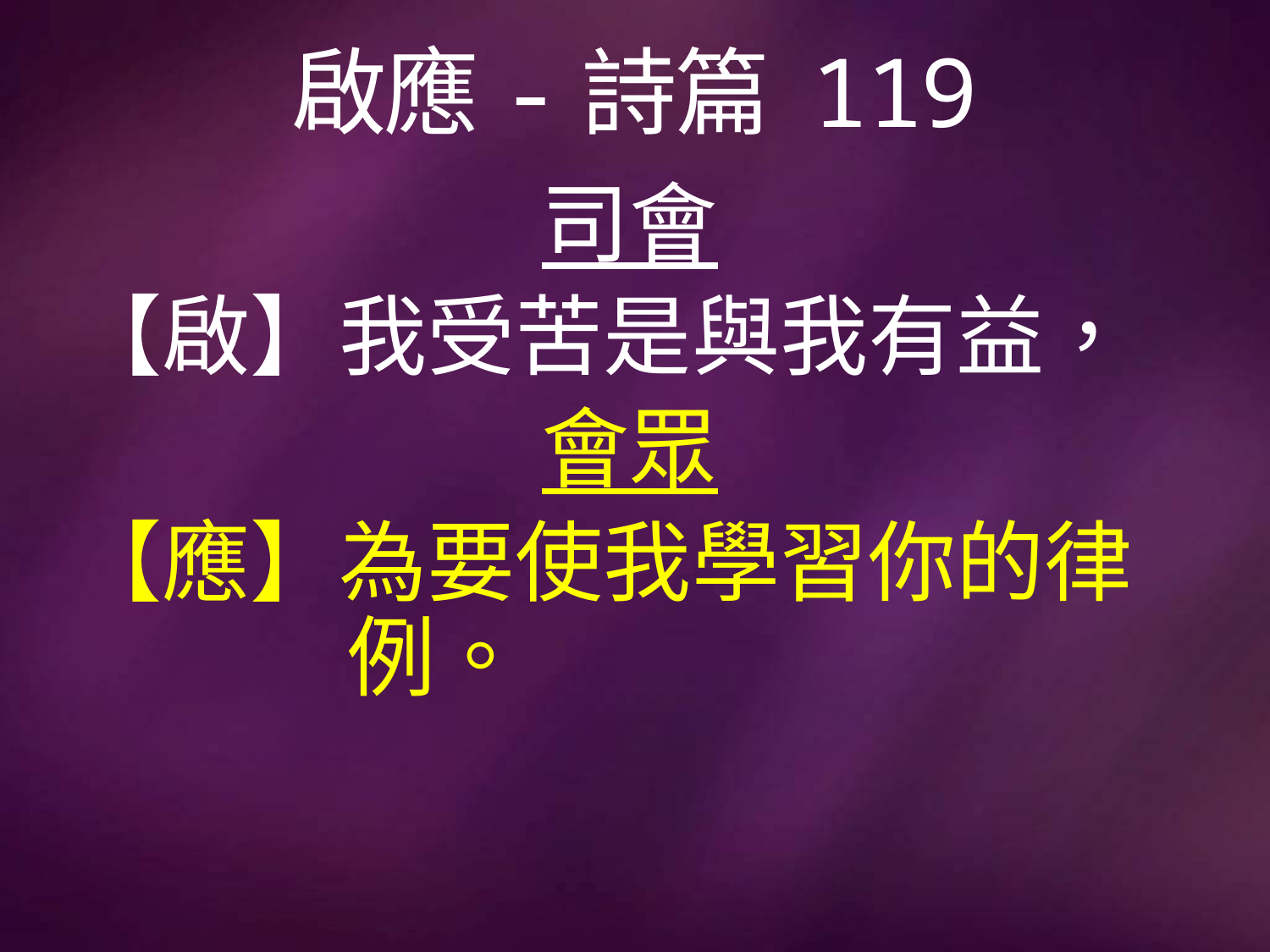

# 啟應-詩篇 119
司會
【啟】我受苦是與我有益，
會眾
【應】為要使我學習你的律		 例。